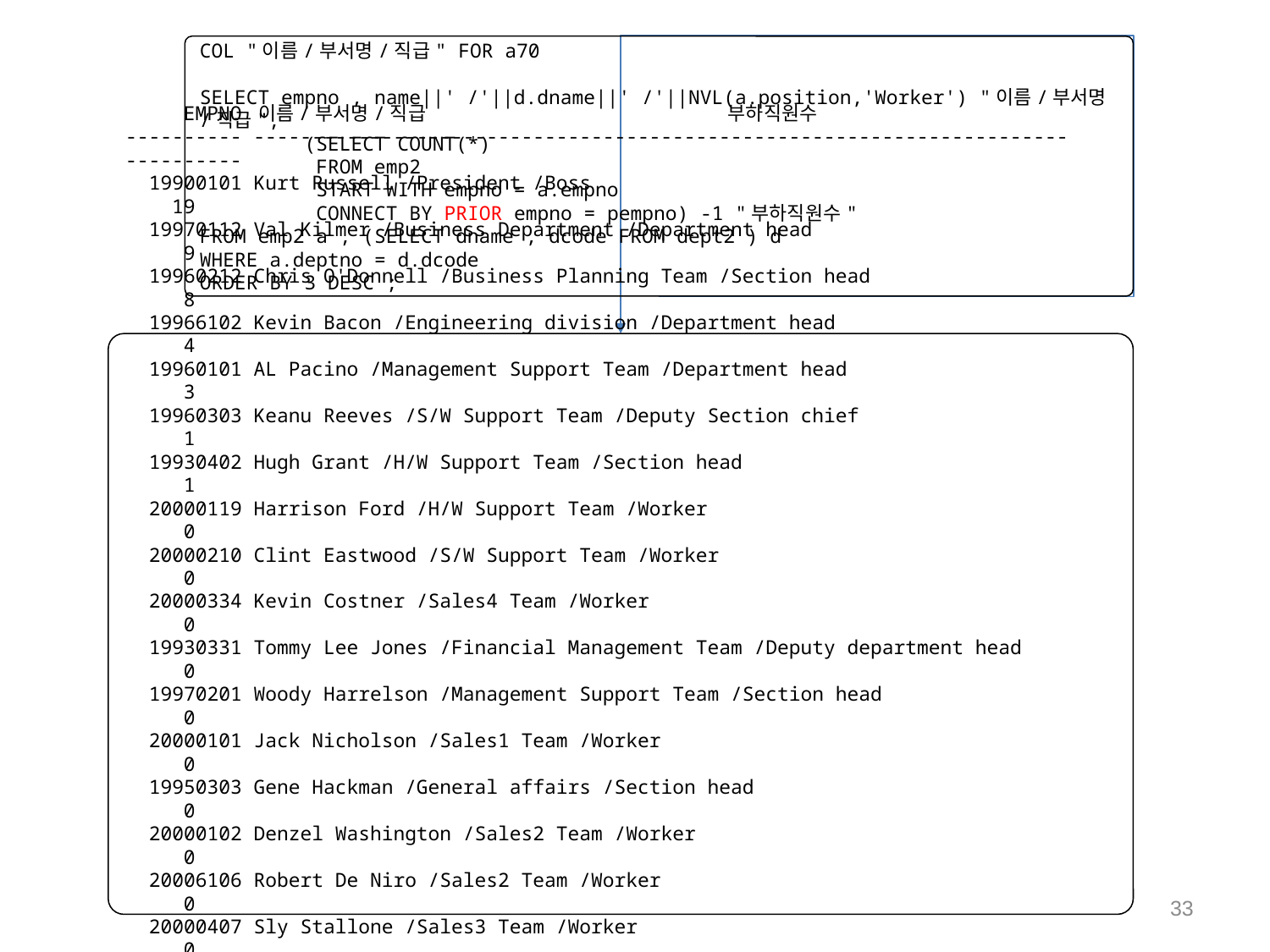

COL "이름/부서명/직급" FOR a70

SELECT empno , name||' /'||d.dname||' /'||NVL(a.position,'Worker') "이름/부서명/직급",
         (SELECT COUNT(*)
          FROM emp2
          START WITH empno = a.empno
          CONNECT BY PRIOR empno = pempno) -1 "부하직원수"
FROM emp2 a , (SELECT dname , dcode FROM dept2 ) d
WHERE a.deptno = d.dcode
ORDER BY 3 DESC ;
     EMPNO 이름/부서명/직급                                                       부하직원수
---------- ---------------------------------------------------------------------- ----------
  19900101 Kurt Russell /President /Boss                                                  19
  19970112 Val Kilmer /Business Department /Department head                                9
  19960212 Chris O'Donnell /Business Planning Team /Section head                           8
  19966102 Kevin Bacon /Engineering division /Department head                              4
  19960101 AL Pacino /Management Support Team /Department head                             3
  19960303 Keanu Reeves /S/W Support Team /Deputy Section chief                            1
  19930402 Hugh Grant /H/W Support Team /Section head                                      1
  20000119 Harrison Ford /H/W Support Team /Worker                                         0
  20000210 Clint Eastwood /S/W Support Team /Worker                                        0
  20000334 Kevin Costner /Sales4 Team /Worker                                              0
  19930331 Tommy Lee Jones /Financial Management Team /Deputy department head              0
  19970201 Woody Harrelson /Management Support Team /Section head                          0
  20000101 Jack Nicholson /Sales1 Team /Worker                                             0
  19950303 Gene Hackman /General affairs /Section head                                     0
  20000102 Denzel Washington /Sales2 Team /Worker                                          0
  20006106 Robert De Niro /Sales2 Team /Worker                                             0
  20000407 Sly Stallone /Sales3 Team /Worker                                               0
  20000203 Richard Gere /Sales3 Team /Worker                                               0
  20000308 Tom Cruise /Sales4 Team /Worker                                                 0
  20000305 JohnTravolta /Sales1 Team /Worker                                               0

20 개의 행이 선택되었습니다.
33